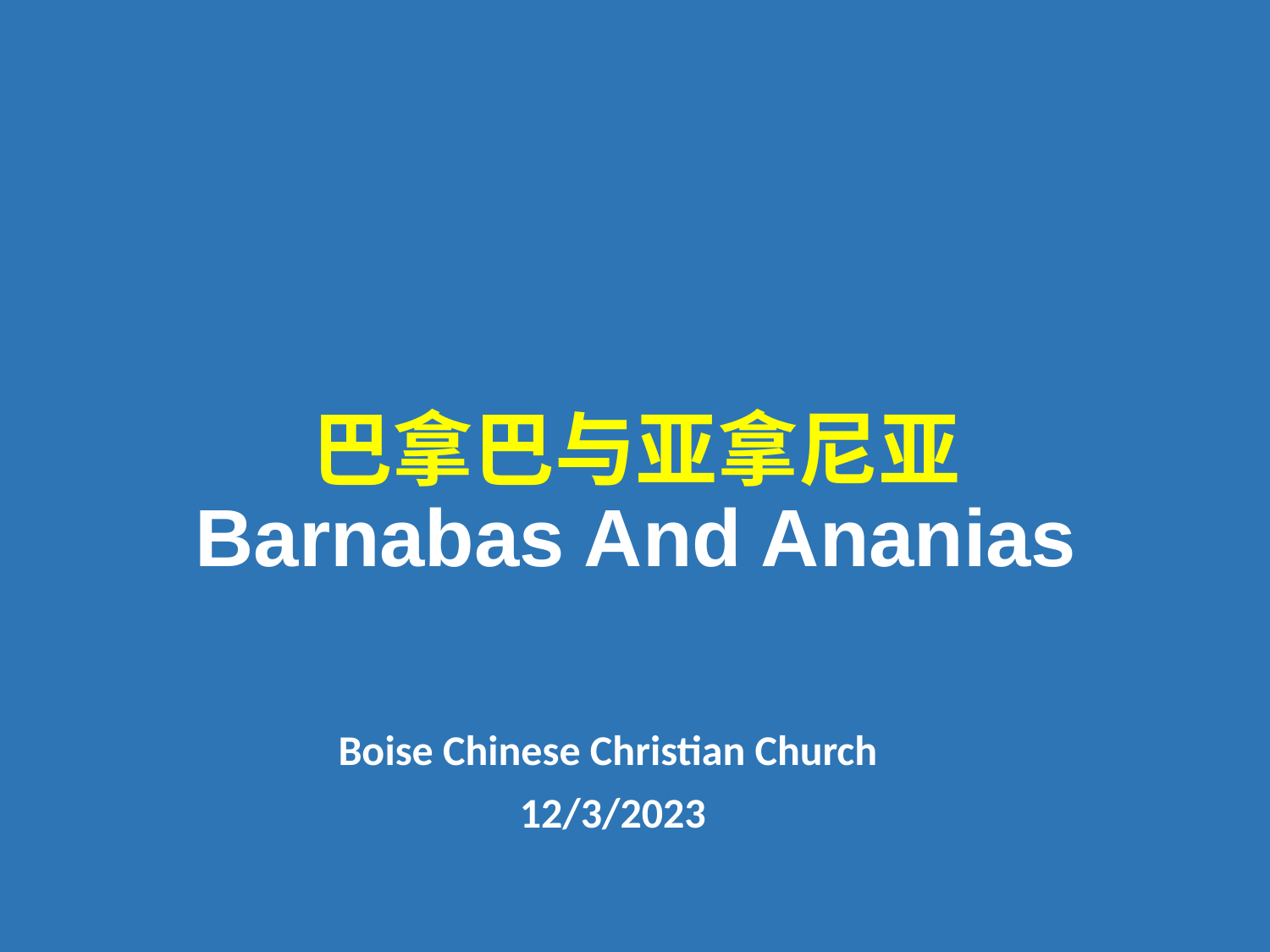

# 巴拿巴与亚拿尼亚 Barnabas And Ananias
Boise Chinese Christian Church
12/3/2023